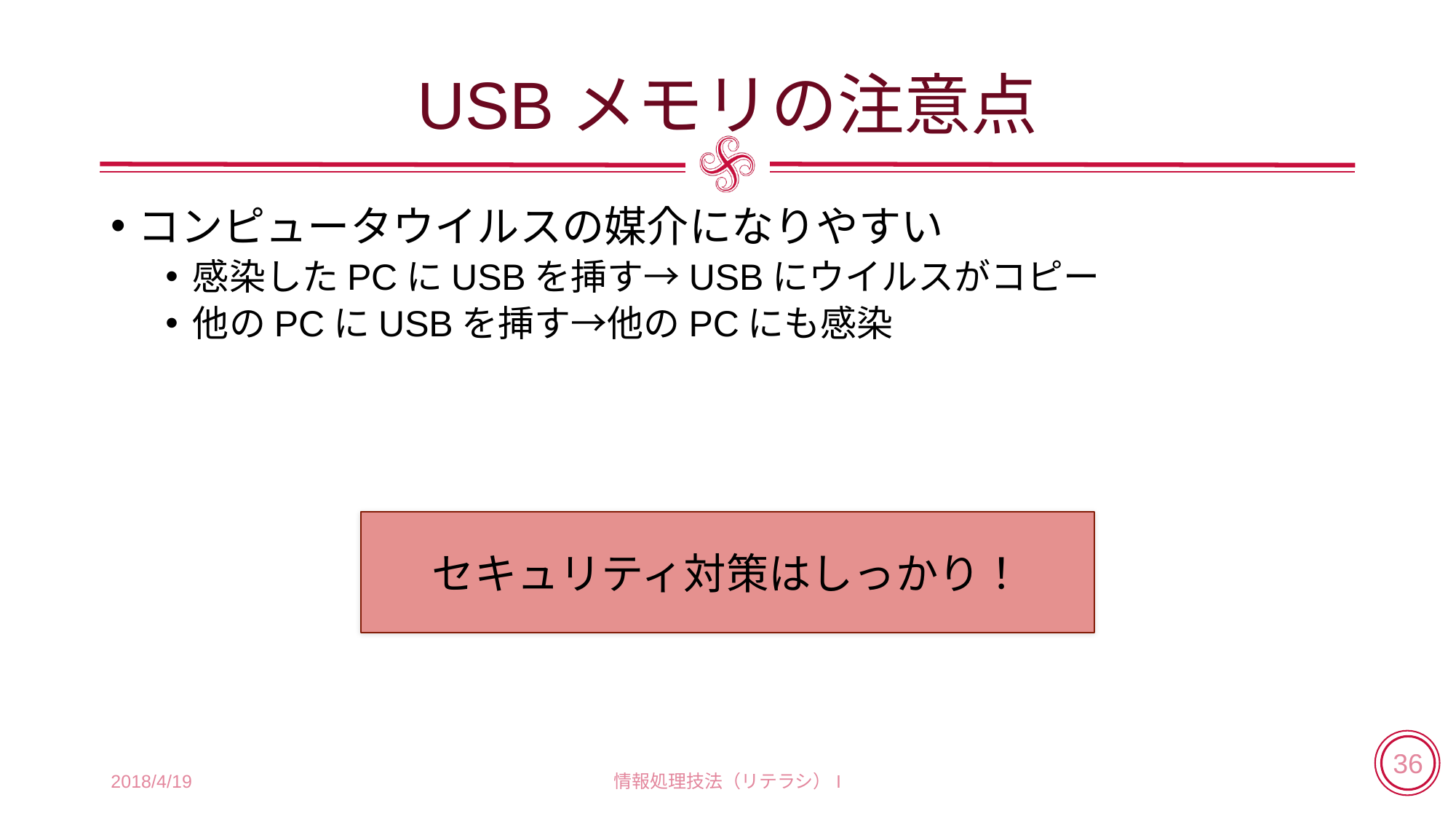

# USBメモリの注意点
コンピュータウイルスの媒介になりやすい
感染したPCにUSBを挿す→USBにウイルスがコピー
他のPCにUSBを挿す→他のPCにも感染

セキュリティ対策はしっかり！
2018/4/19
情報処理技法（リテラシ）I